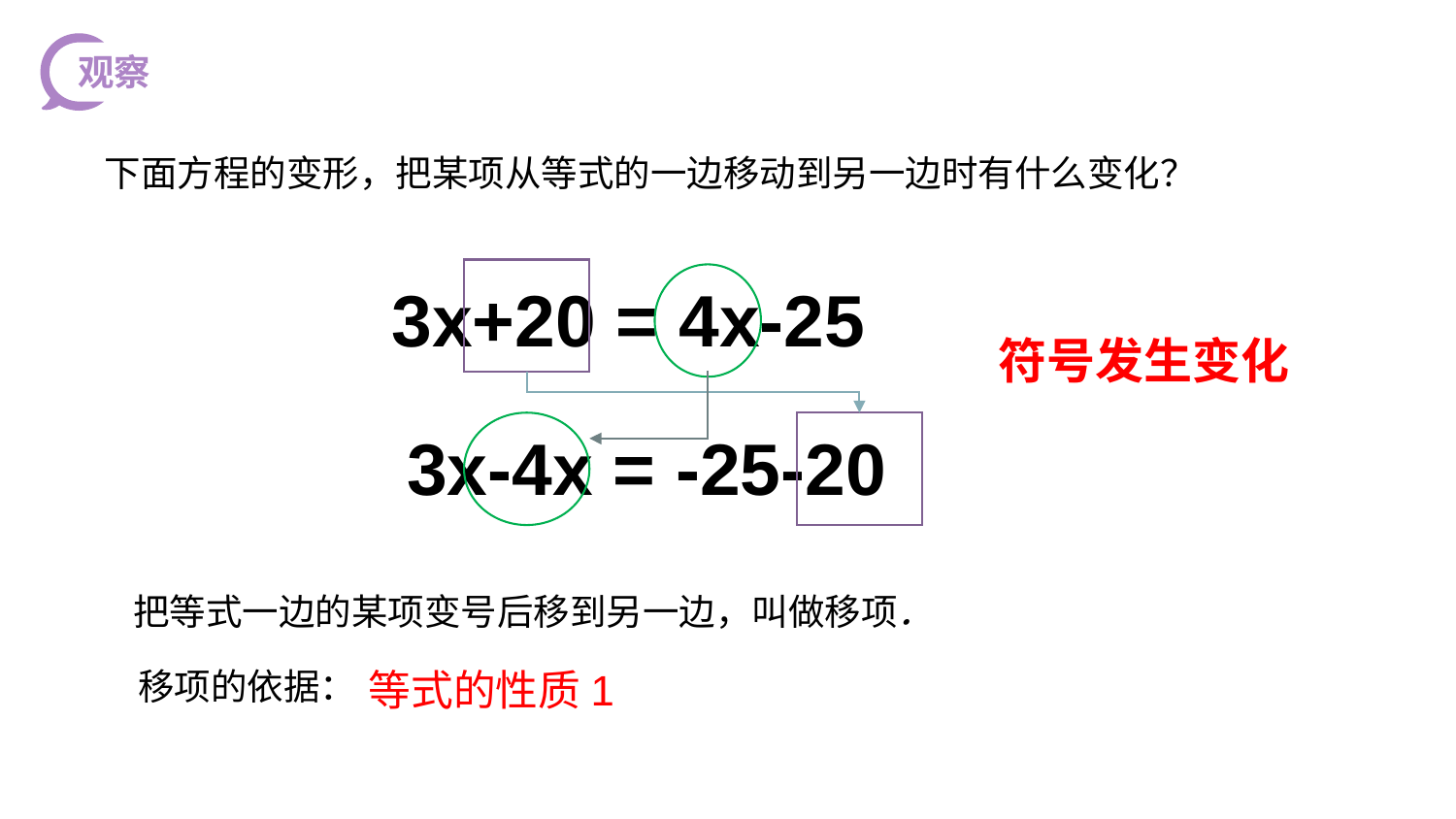

观察
下面方程的变形，把某项从等式的一边移动到另一边时有什么变化？

3x+20 = 4x-25
符号发生变化
3x-4x = -25-20
把等式一边的某项变号后移到另一边，叫做移项．
等式的性质1
移项的依据：